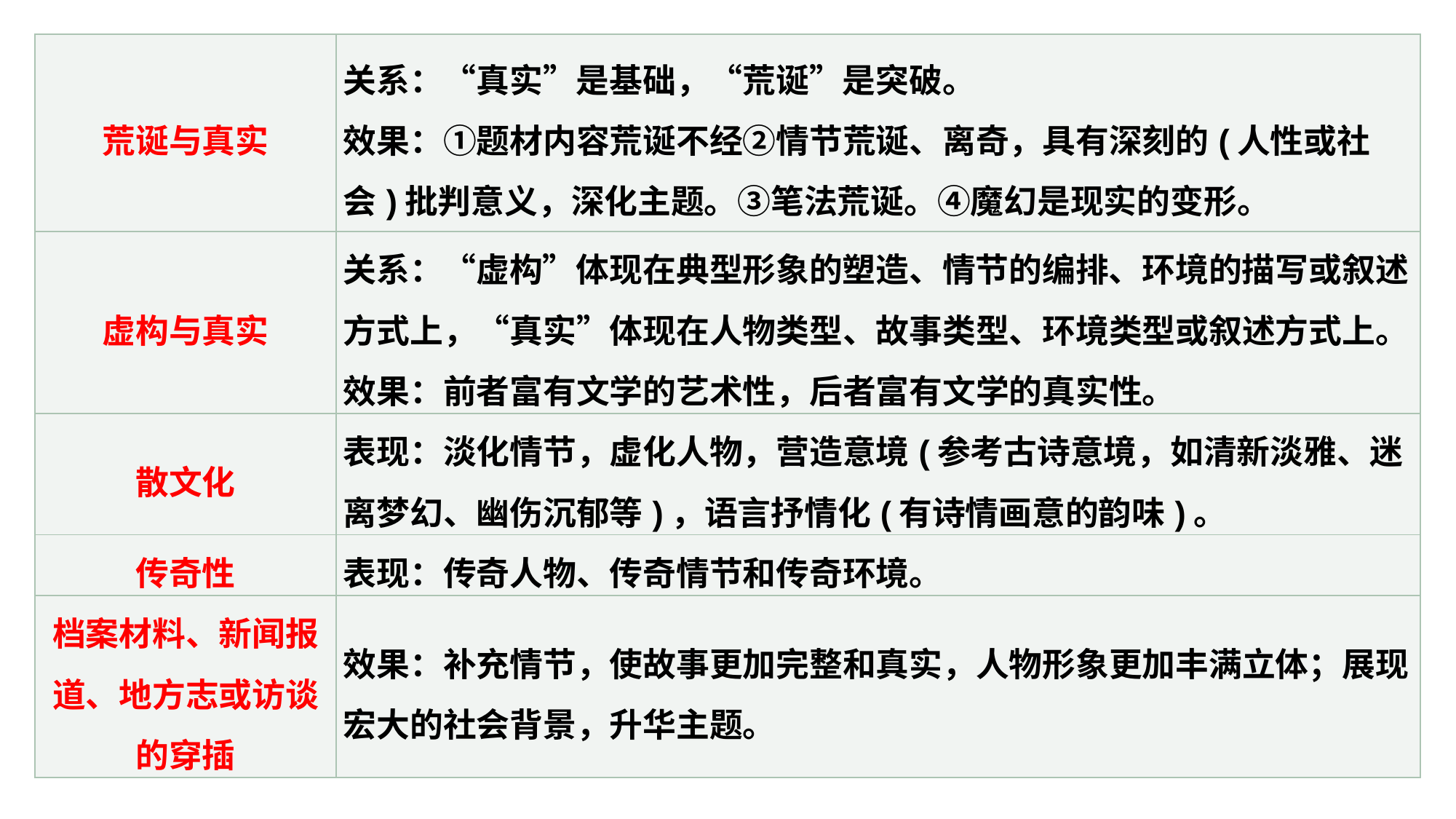

| 荒诞与真实 | 关系：“真实”是基础，“荒诞”是突破。 效果：①题材内容荒诞不经②情节荒诞、离奇，具有深刻的(人性或社会)批判意义，深化主题。③笔法荒诞。④魔幻是现实的变形。 |
| --- | --- |
| 虚构与真实 | 关系：“虚构”体现在典型形象的塑造、情节的编排、环境的描写或叙述方式上，“真实”体现在人物类型、故事类型、环境类型或叙述方式上。 效果：前者富有文学的艺术性，后者富有文学的真实性。 |
| 散文化 | 表现：淡化情节，虚化人物，营造意境(参考古诗意境，如清新淡雅、迷离梦幻、幽伤沉郁等)，语言抒情化(有诗情画意的韵味)。 |
| 传奇性 | 表现：传奇人物、传奇情节和传奇环境。 |
| 档案材料、新闻报道、地方志或访谈的穿插 | 效果：补充情节，使故事更加完整和真实，人物形象更加丰满立体；展现宏大的社会背景，升华主题。 |